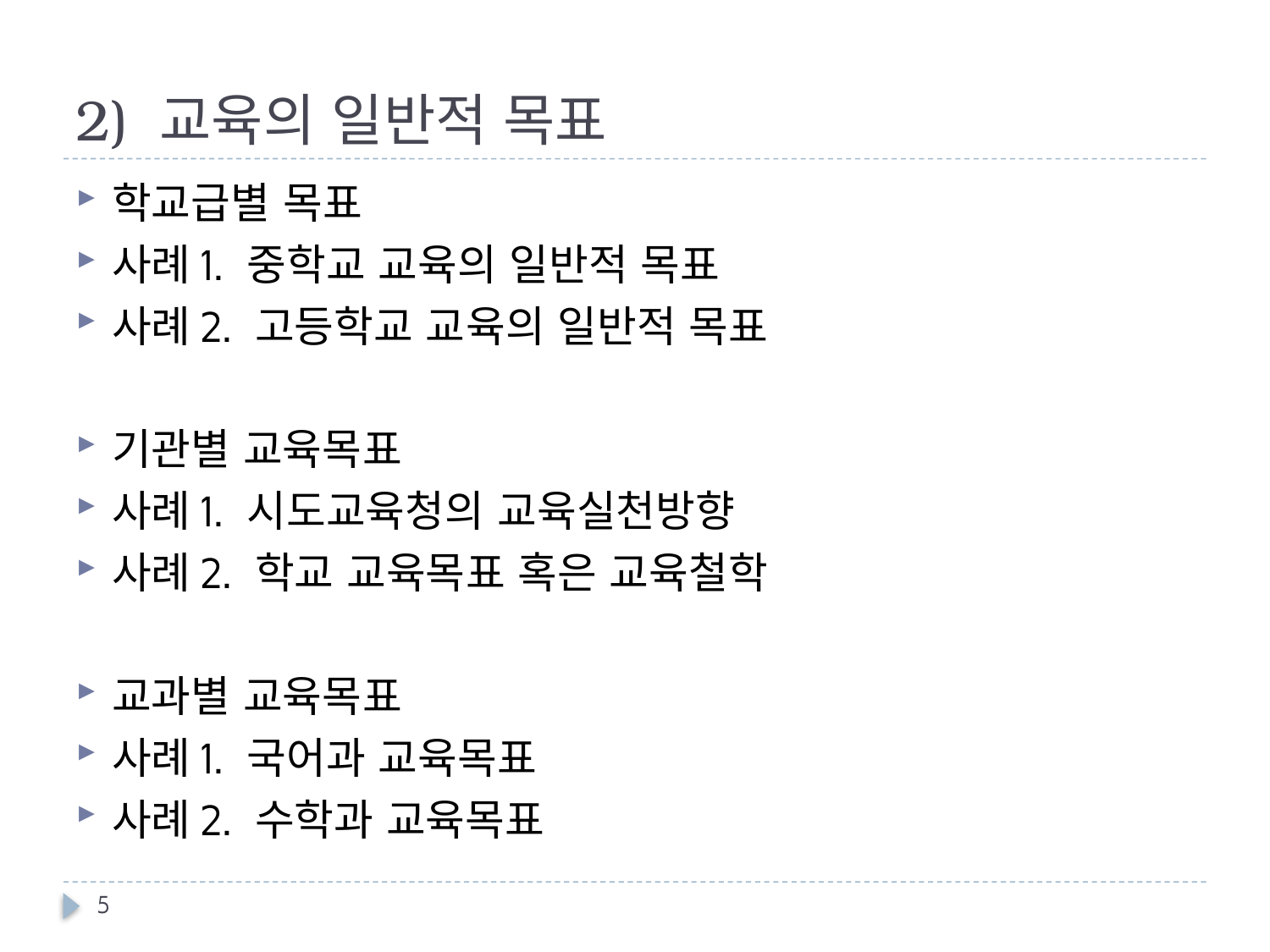

# 2) 교육의 일반적 목표
학교급별 목표
사례1. 중학교 교육의 일반적 목표
사례2. 고등학교 교육의 일반적 목표

기관별 교육목표
사례1. 시도교육청의 교육실천방향
사례2. 학교 교육목표 혹은 교육철학

교과별 교육목표
사례1. 국어과 교육목표
사례2. 수학과 교육목표

5